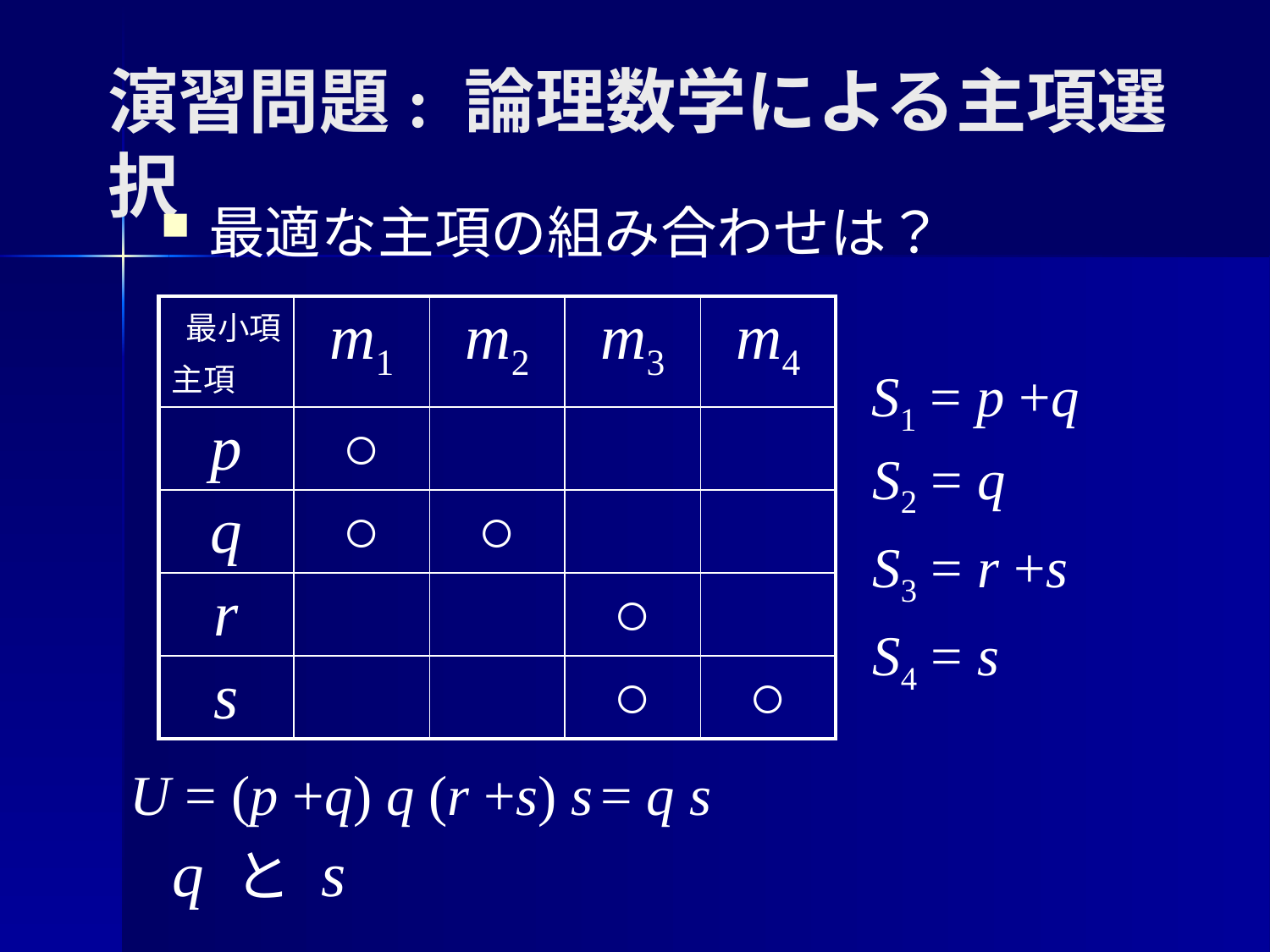

# 演習問題: 論理数学による主項選択
最適な主項の組み合わせは？
| 最小項 主項 | m1 | m2 | m3 | m4 |
| --- | --- | --- | --- | --- |
| p | ○ |  |  |  |
| q | ○ | ○ |  |  |
| r |  |  | ○ |  |
| s |  |  | ○ | ○ |
S1 = p +q
S2 = q
S3 = r +s
S4 = s
U = (p +q) q (r +s) s
= q s
q と s